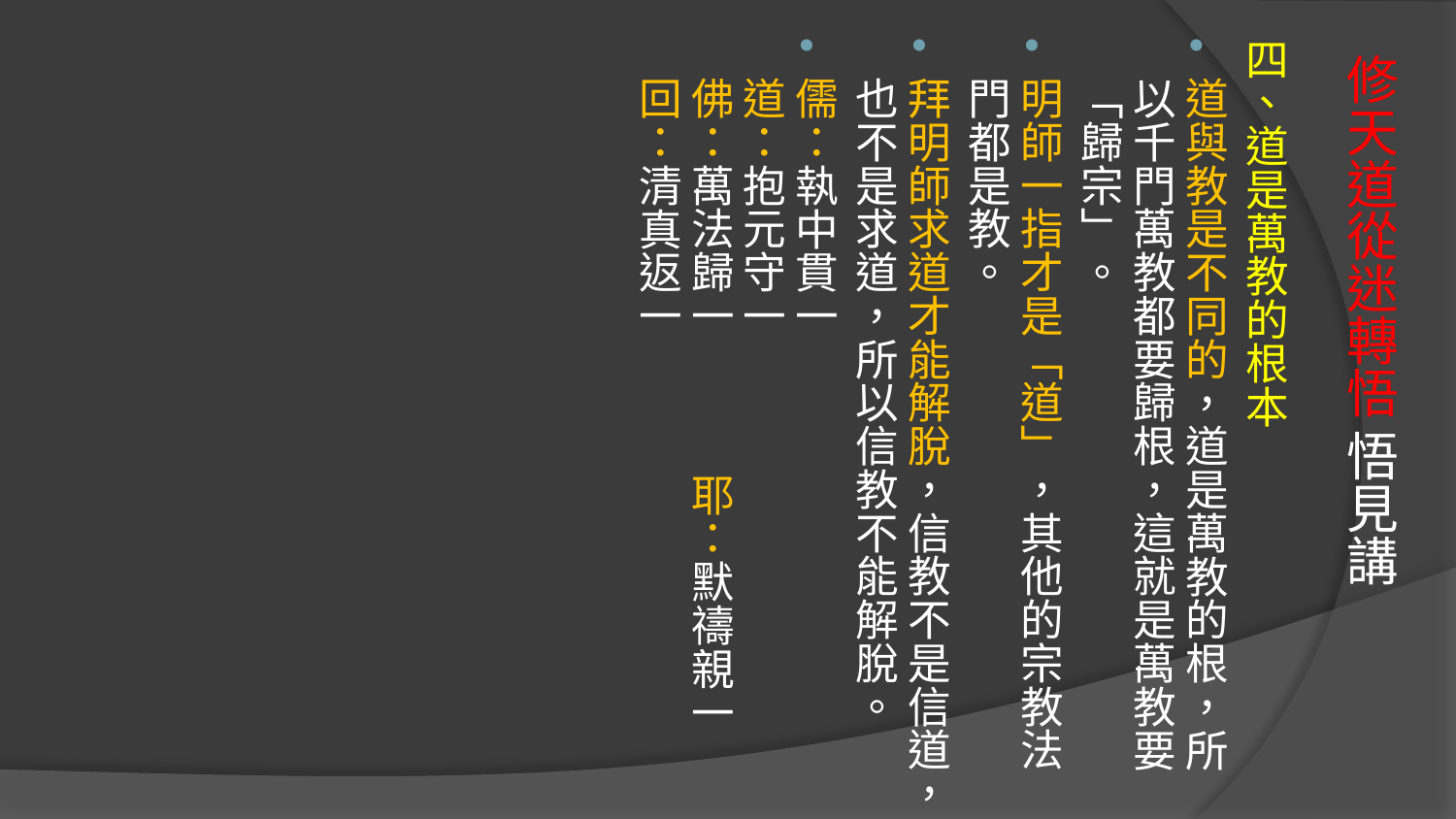

四、道是萬教的根本
道與教是不同的，道是萬教的根，所以千門萬教都要歸根，這就是萬教要「歸宗」。
明師一指才是「道」，其他的宗教法門都是教。
拜明師求道才能解脫，信教不是信道，也不是求道，所以信教不能解脫。
儒：執中貫一
道：抱元守一
佛：萬法歸一              耶：默禱親一
回：清真返一

# 修天道從迷轉悟 悟見講